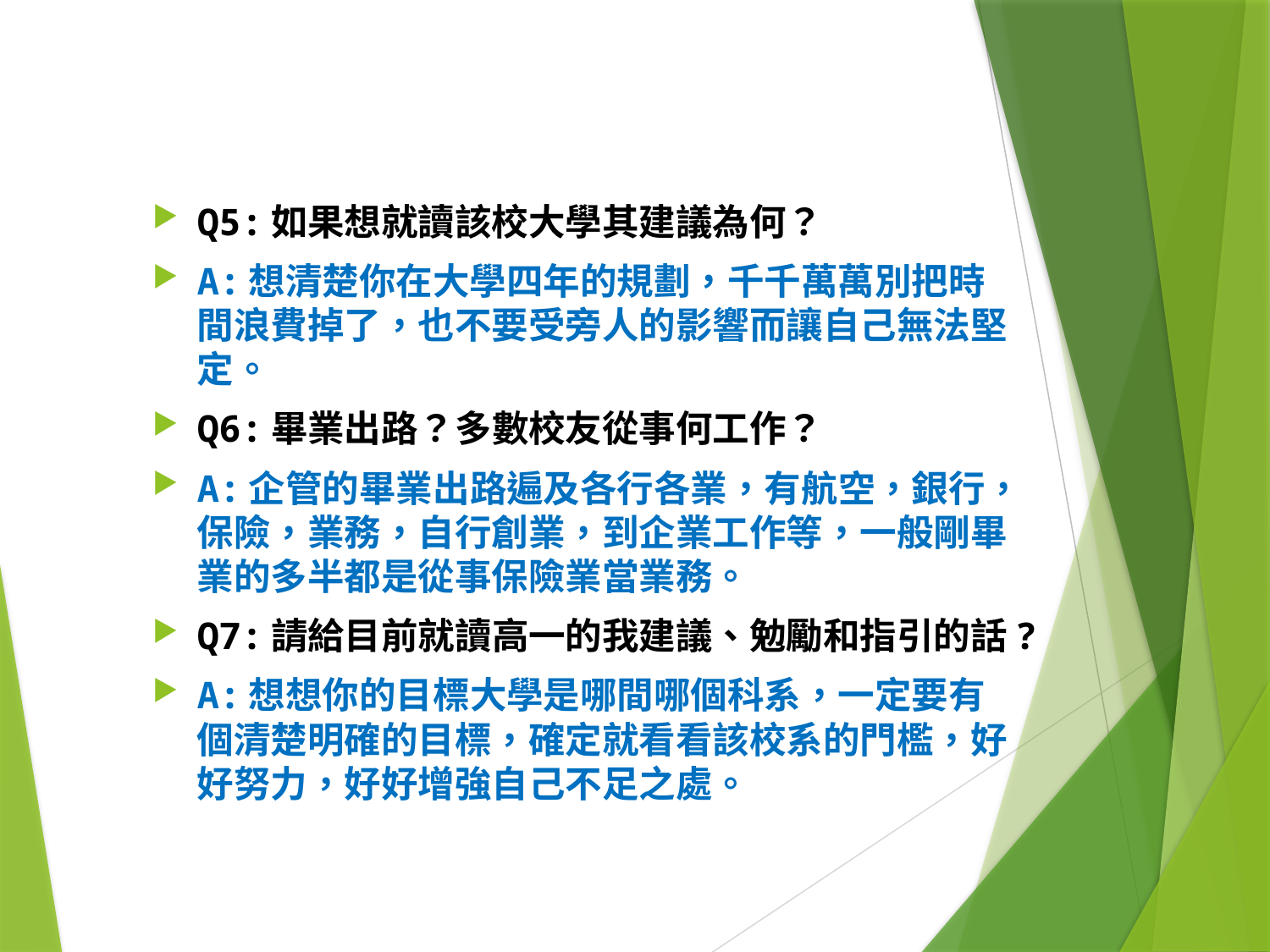

Q5:如果想就讀該校大學其建議為何？
A:想清楚你在大學四年的規劃，千千萬萬別把時間浪費掉了，也不要受旁人的影響而讓自己無法堅定。
Q6:畢業出路？多數校友從事何工作？
A:企管的畢業出路遍及各行各業，有航空，銀行，保險，業務，自行創業，到企業工作等，一般剛畢業的多半都是從事保險業當業務。
Q7:請給目前就讀高一的我建議、勉勵和指引的話?
A:想想你的目標大學是哪間哪個科系，一定要有個清楚明確的目標，確定就看看該校系的門檻，好好努力，好好增強自己不足之處。